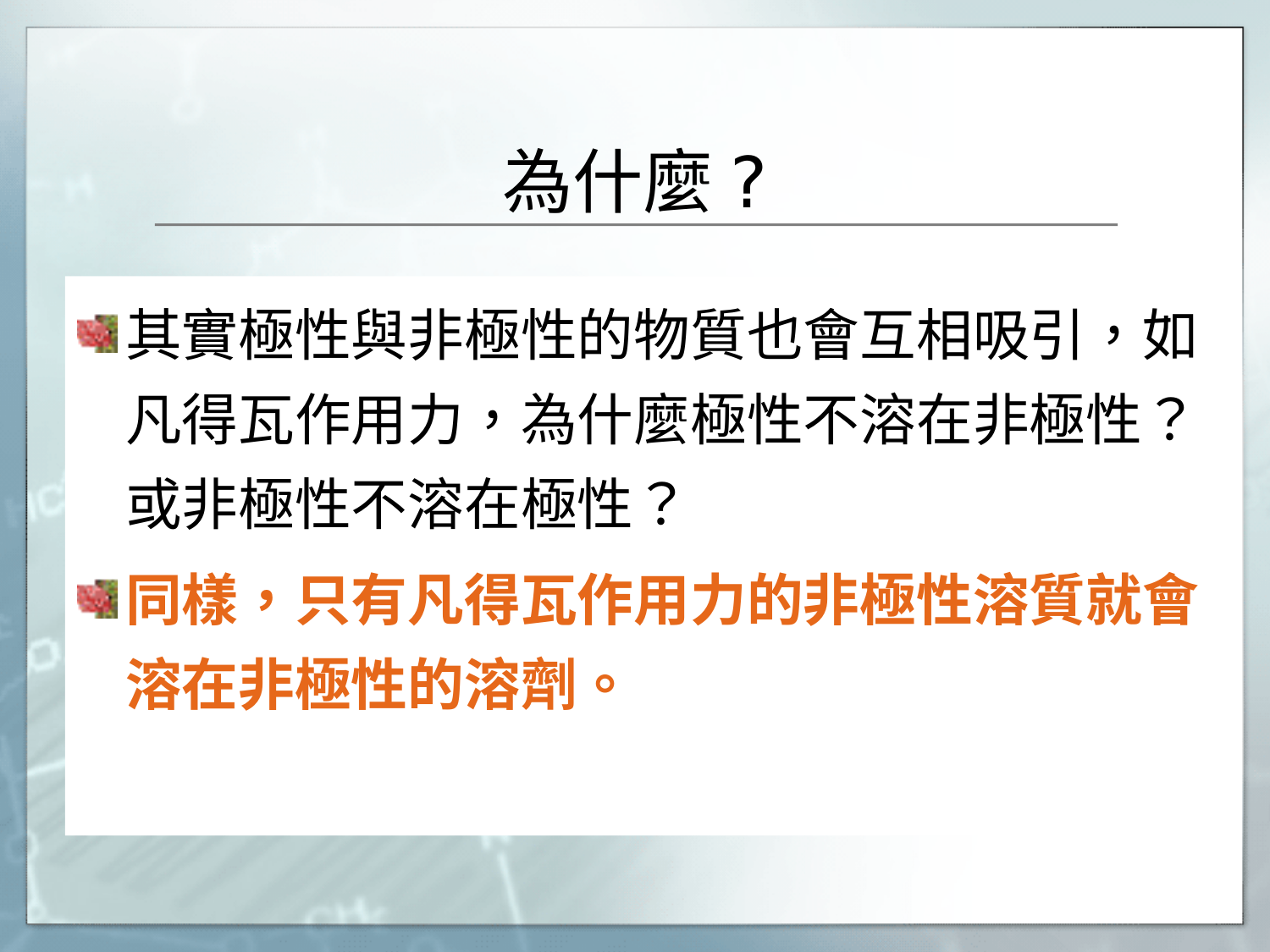

# 為什麼?
其實極性與非極性的物質也會互相吸引，如凡得瓦作用力，為什麼極性不溶在非極性？或非極性不溶在極性？
同樣，只有凡得瓦作用力的非極性溶質就會溶在非極性的溶劑。